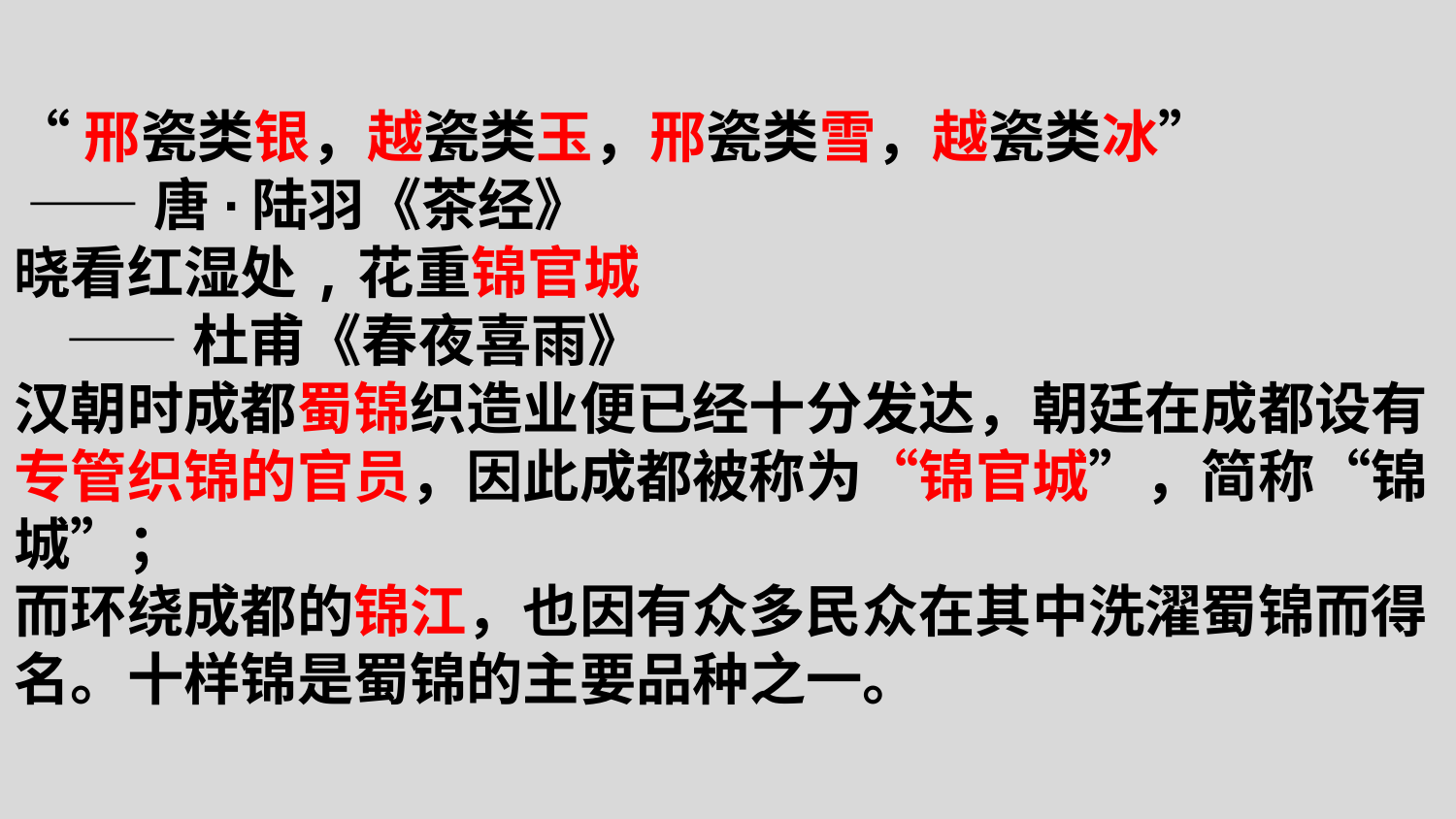

“邢瓷类银，越瓷类玉，邢瓷类雪，越瓷类冰”
 ——唐 ∙ 陆羽《茶经》
晓看红湿处,花重锦官城
    ——杜甫《春夜喜雨》
汉朝时成都蜀锦织造业便已经十分发达，朝廷在成都设有专管织锦的官员，因此成都被称为“锦官城”，简称“锦城”；
而环绕成都的锦江，也因有众多民众在其中洗濯蜀锦而得名。十样锦是蜀锦的主要品种之一。